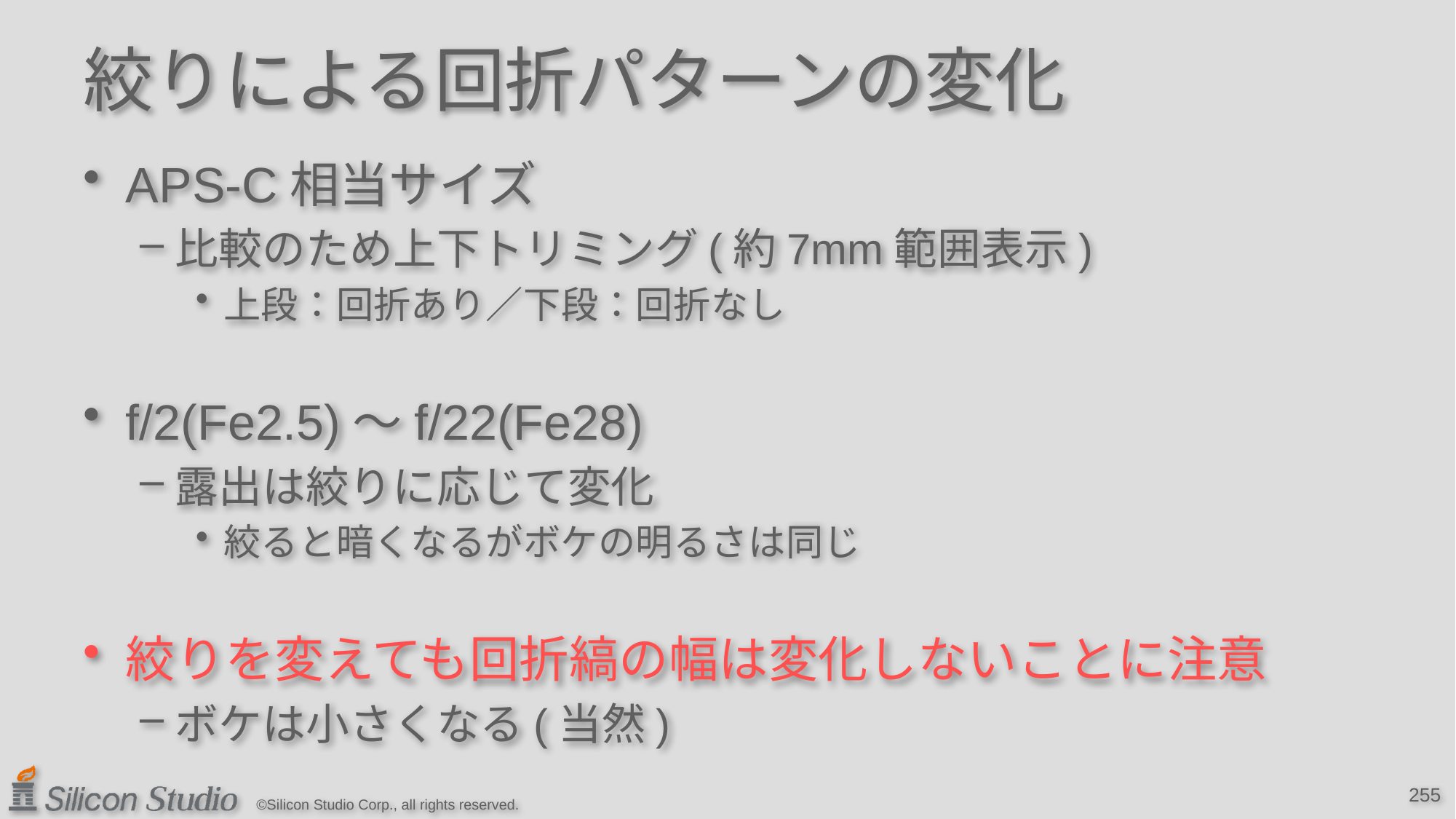

# 絞りによる回折パターンの変化
APS-C相当サイズ
比較のため上下トリミング(約7mm範囲表示)
上段：回折あり／下段：回折なし

f/2(Fe2.5)～f/22(Fe28)
露出は絞りに応じて変化
絞ると暗くなるがボケの明るさは同じ

絞りを変えても回折縞の幅は変化しないことに注意
ボケは小さくなる(当然)